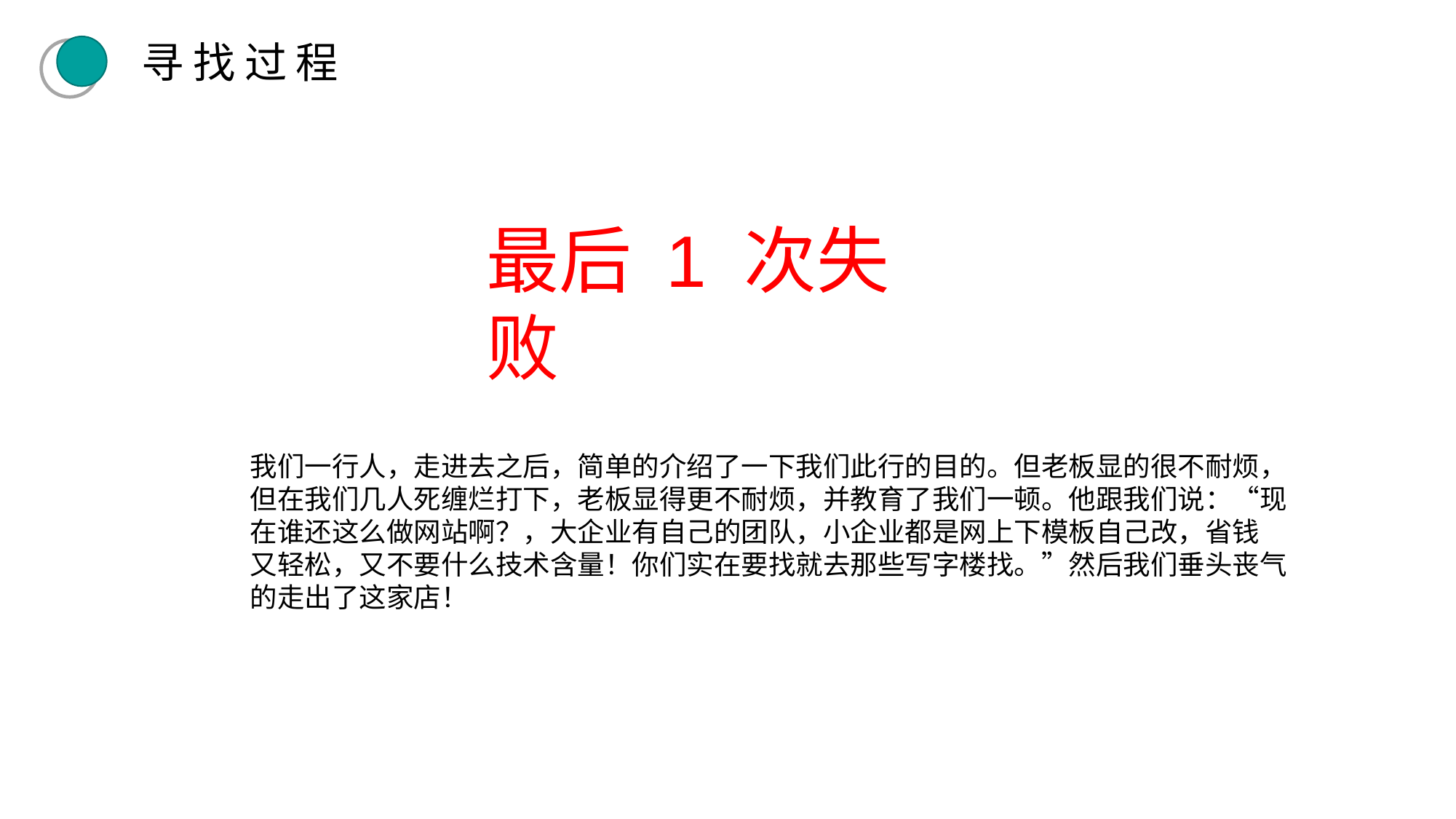

寻找过程

最后 1 次失败
我们一行人，走进去之后，简单的介绍了一下我们此行的目的。但老板显的很不耐烦，
但在我们几人死缠烂打下，老板显得更不耐烦，并教育了我们一顿。他跟我们说：“现
在谁还这么做网站啊？，大企业有自己的团队，小企业都是网上下模板自己改，省钱
又轻松，又不要什么技术含量！你们实在要找就去那些写字楼找。”然后我们垂头丧气
的走出了这家店！